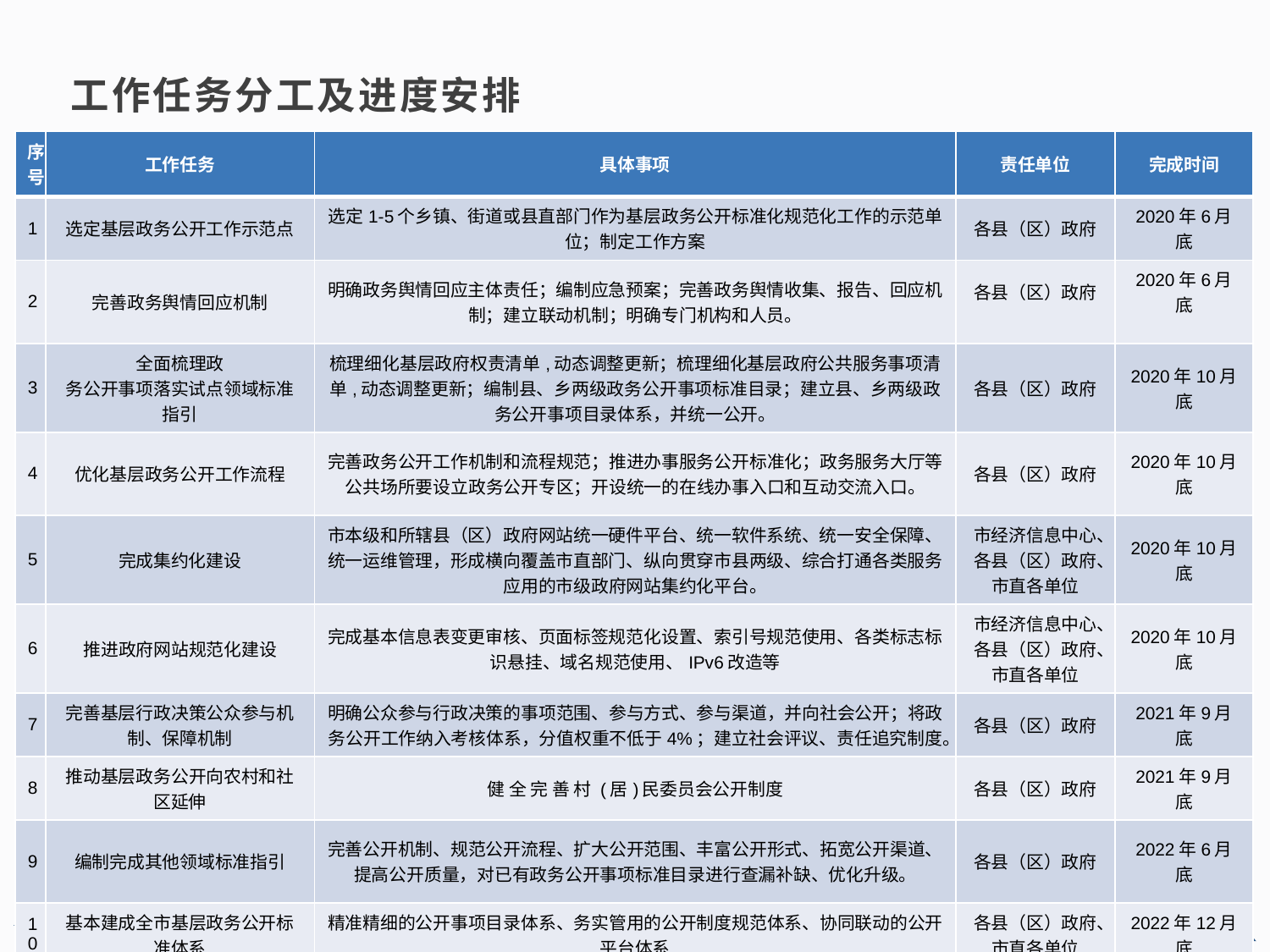

工作任务分工及进度安排
| 序号 | 工作任务 | 具体事项 | 责任单位 | 完成时间 |
| --- | --- | --- | --- | --- |
| 1 | 选定基层政务公开工作示范点 | 选定1-5个乡镇、街道或县直部门作为基层政务公开标准化规范化工作的示范单位；制定工作方案 | 各县（区）政府 | 2020年6月底 |
| 2 | 完善政务舆情回应机制 | 明确政务舆情回应主体责任；编制应急预案；完善政务舆情收集、报告、回应机制；建立联动机制；明确专门机构和人员。 | 各县（区）政府 | 2020年6月底 |
| 3 | 全面梳理政 务公开事项落实试点领域标准指引 | 梳理细化基层政府权责清单,动态调整更新；梳理细化基层政府公共服务事项清单,动态调整更新；编制县、乡两级政务公开事项标准目录；建立县、乡两级政务公开事项目录体系，并统一公开。 | 各县（区）政府 | 2020年10月底 |
| 4 | 优化基层政务公开工作流程 | 完善政务公开工作机制和流程规范；推进办事服务公开标准化；政务服务大厅等公共场所要设立政务公开专区；开设统一的在线办事入口和互动交流入口。 | 各县（区）政府 | 2020年10月底 |
| 5 | 完成集约化建设 | 市本级和所辖县（区）政府网站统一硬件平台、统一软件系统、统一安全保障、统一运维管理，形成横向覆盖市直部门、纵向贯穿市县两级、综合打通各类服务应用的市级政府网站集约化平台。 | 市经济信息中心、各县（区）政府、市直各单位 | 2020年10月底 |
| 6 | 推进政府网站规范化建设 | 完成基本信息表变更审核、页面标签规范化设置、索引号规范使用、各类标志标识悬挂、域名规范使用、IPv6改造等 | 市经济信息中心、各县（区）政府、市直各单位 | 2020年10月底 |
| 7 | 完善基层行政决策公众参与机制、保障机制 | 明确公众参与行政决策的事项范围、参与方式、参与渠道，并向社会公开；将政务公开工作纳入考核体系，分值权重不低于4%；建立社会评议、责任追究制度。 | 各县（区）政府 | 2021年9月底 |
| 8 | 推动基层政务公开向农村和社区延伸 | 健 全 完 善 村 (居)民委员会公开制度 | 各县（区）政府 | 2021年9月底 |
| 9 | 编制完成其他领域标准指引 | 完善公开机制、规范公开流程、扩大公开范围、丰富公开形式、拓宽公开渠道、提高公开质量，对已有政务公开事项标准目录进行查漏补缺、优化升级。 | 各县（区）政府 | 2022年6月底 |
| 10 | 基本建成全市基层政务公开标准体系 | 精准精细的公开事项目录体系、务实管用的公开制度规范体系、协同联动的公开平台体系 | 各县（区）政府、市直各单位 | 2022年12月底 |